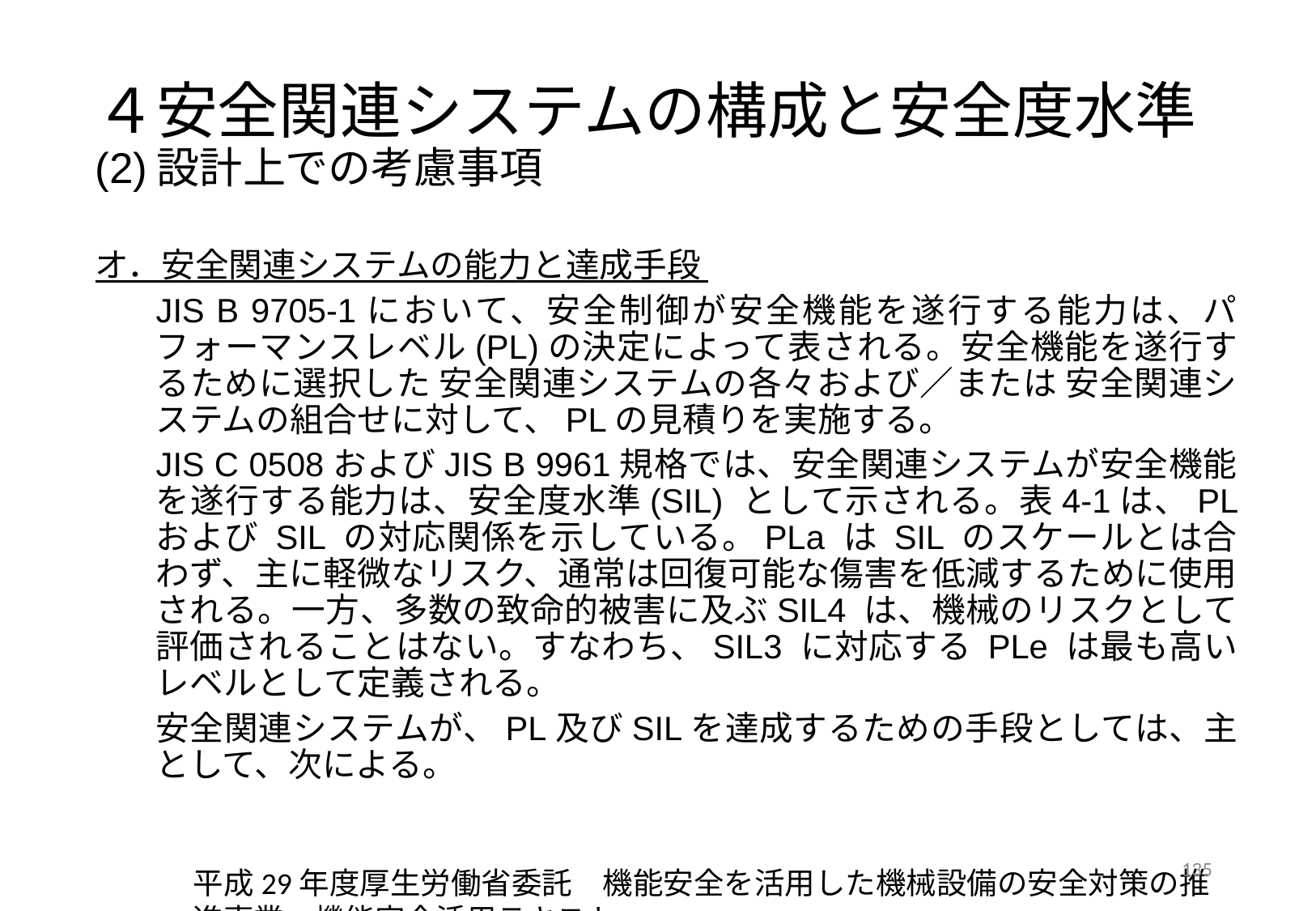

# ４安全関連システムの構成と安全度水準 (2)設計上での考慮事項
オ．安全関連システムの能力と達成手段
JIS B 9705-1において、安全制御が安全機能を遂行する能力は、パフォーマンスレベル(PL)の決定によって表される。安全機能を遂行するために選択した 安全関連システムの各々および／または 安全関連システムの組合せに対して、PLの見積りを実施する。
JIS C 0508およびJIS B 9961規格では、安全関連システムが安全機能を遂行する能力は、安全度水準(SIL) として示される。表4-1は、PL および SIL の対応関係を示している。PLa は SIL のスケールとは合わず、主に軽微なリスク、通常は回復可能な傷害を低減するために使用される。一方、多数の致命的被害に及ぶSIL4 は、機械のリスクとして評価されることはない。すなわち、SIL3 に対応する PLe は最も高いレベルとして定義される。
安全関連システムが、PL及びSILを達成するための手段としては、主として、次による。
135
平成29年度厚生労働省委託　機能安全を活用した機械設備の安全対策の推進事業　機能安全活用テキスト